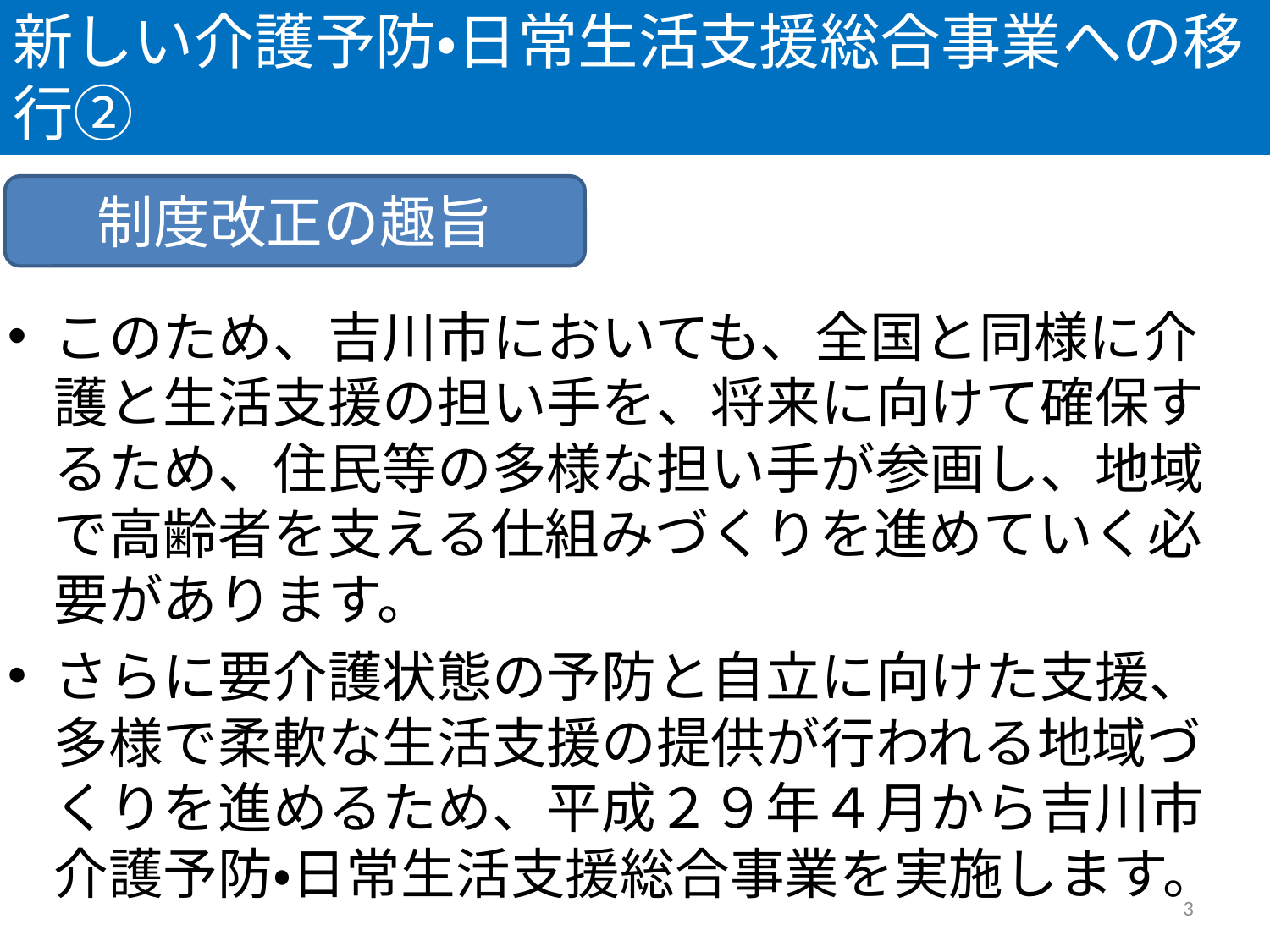

# 新しい介護予防・日常生活支援総合事業への移行②
制度改正の趣旨
このため、吉川市においても、全国と同様に介護と生活支援の担い手を、将来に向けて確保するため、住民等の多様な担い手が参画し、地域で高齢者を支える仕組みづくりを進めていく必要があります。
さらに要介護状態の予防と自立に向けた支援、多様で柔軟な生活支援の提供が行われる地域づくりを進めるため、平成２９年４月から吉川市介護予防・日常生活支援総合事業を実施します。
3